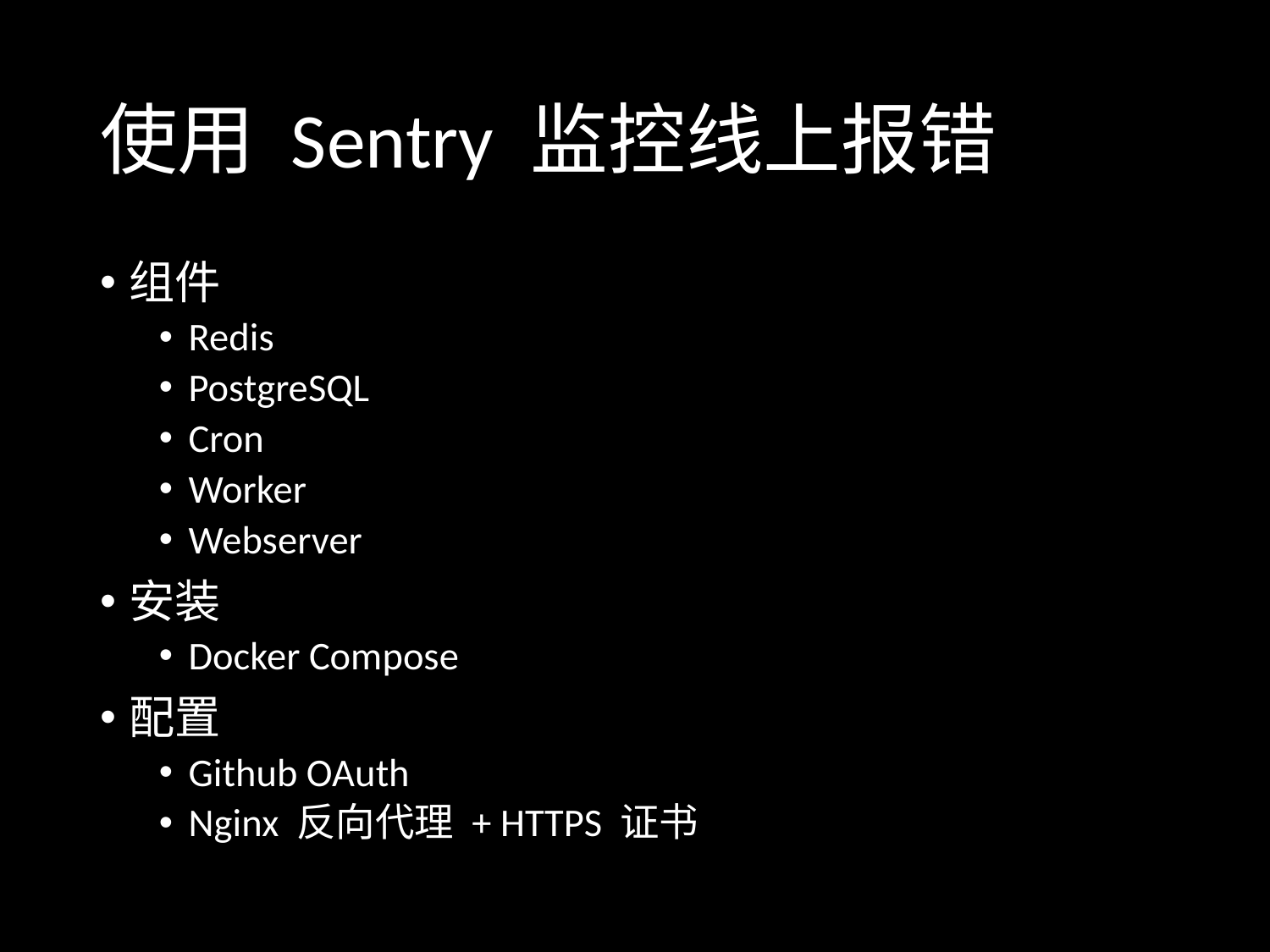

# 使用 Sentry 监控线上报错
组件
Redis
PostgreSQL
Cron
Worker
Webserver
安装
Docker Compose
配置
Github OAuth
Nginx 反向代理 + HTTPS 证书